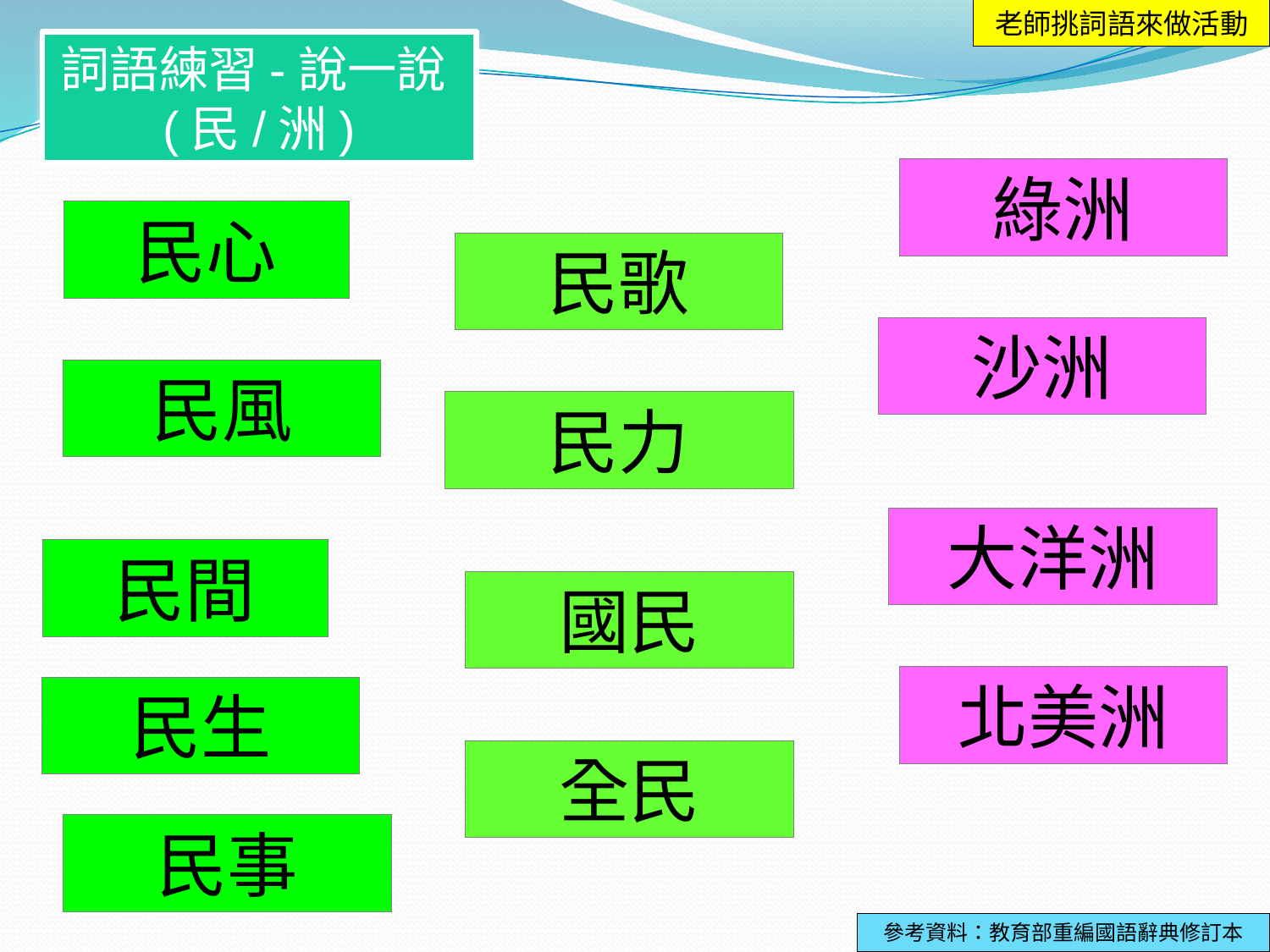

老師挑詞語來做活動
詞語練習-說一說(民/洲)
綠洲
民心
民歌
沙洲
民風
民力
大洋洲
民間
國民
北美洲
民生
全民
民事
參考資料：教育部重編國語辭典修訂本